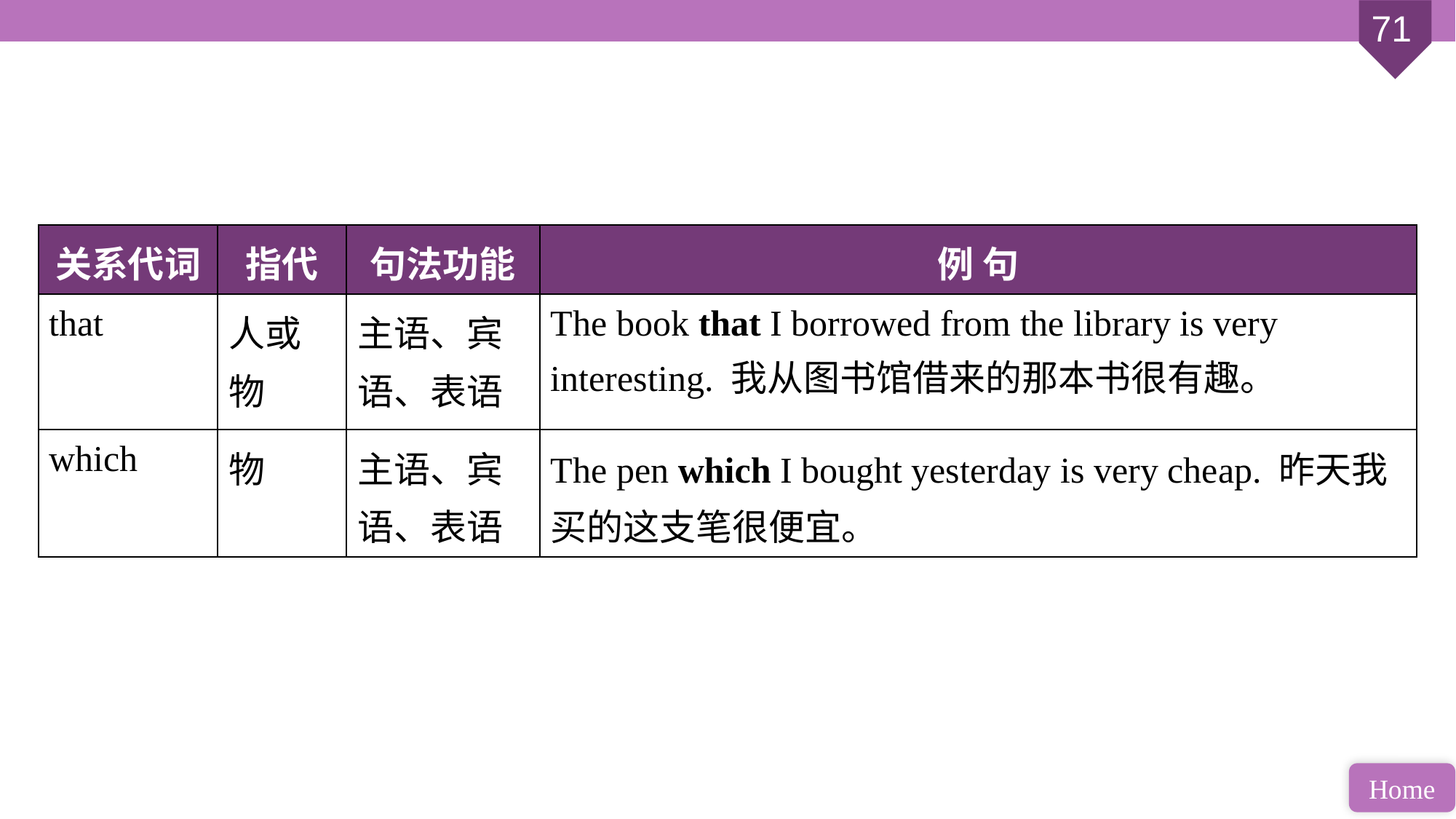

| 关系代词 | 指代 | 句法功能 | 例 句 |
| --- | --- | --- | --- |
| that | 人或物 | 主语、宾语、表语 | The book that I borrowed from the library is very interesting. 我从图书馆借来的那本书很有趣。 |
| which | 物 | 主语、宾语、表语 | The pen which I bought yesterday is very cheap. 昨天我买的这支笔很便宜。 |